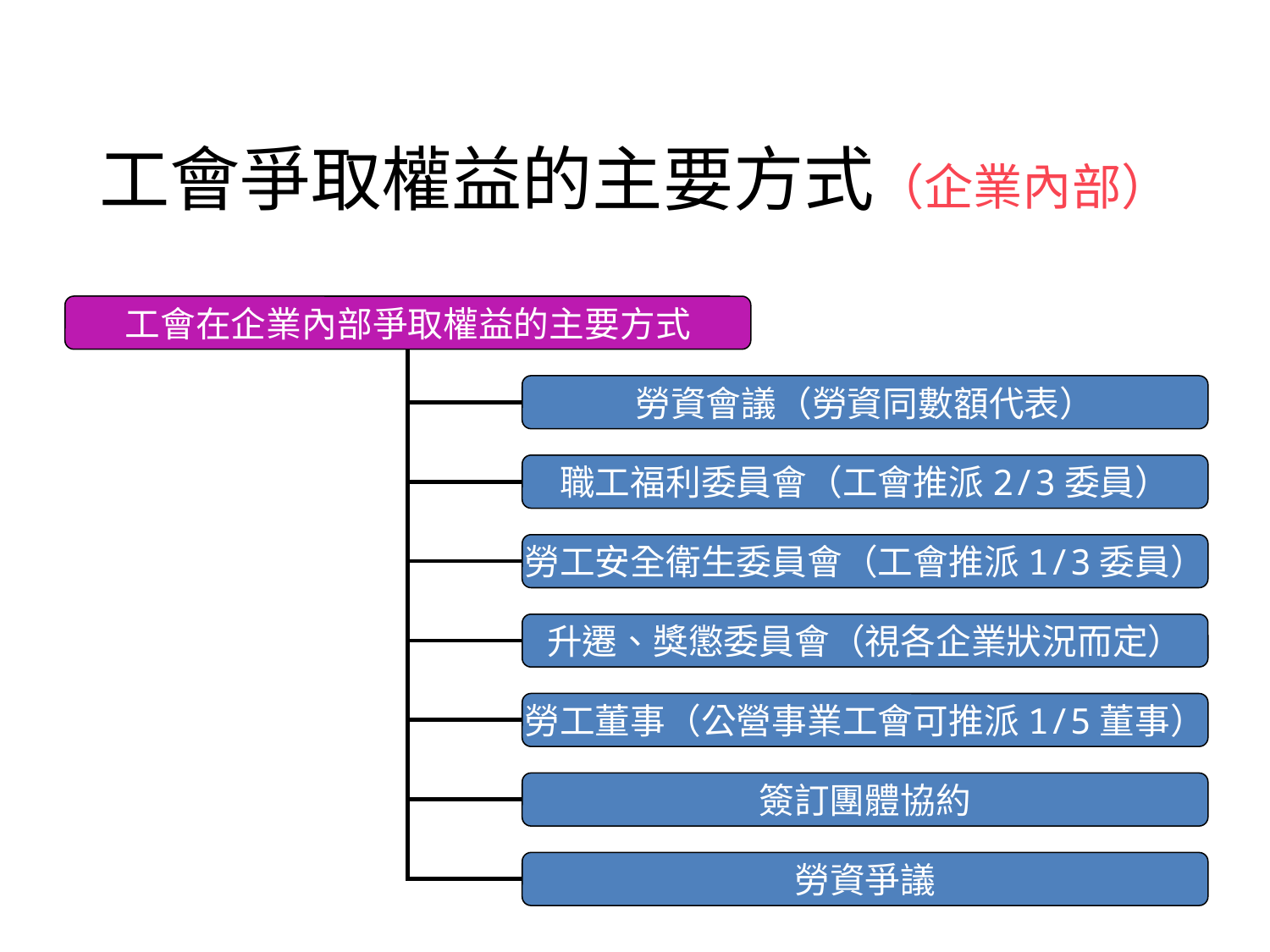

# 工會爭取權益的主要方式（企業內部）
工會在企業內部爭取權益的主要方式
勞資會議（勞資同數額代表）
職工福利委員會（工會推派2/3委員）
勞工安全衛生委員會（工會推派1/3委員）
升遷、獎懲委員會（視各企業狀況而定）
勞工董事（公營事業工會可推派1/5董事）
簽訂團體協約
勞資爭議